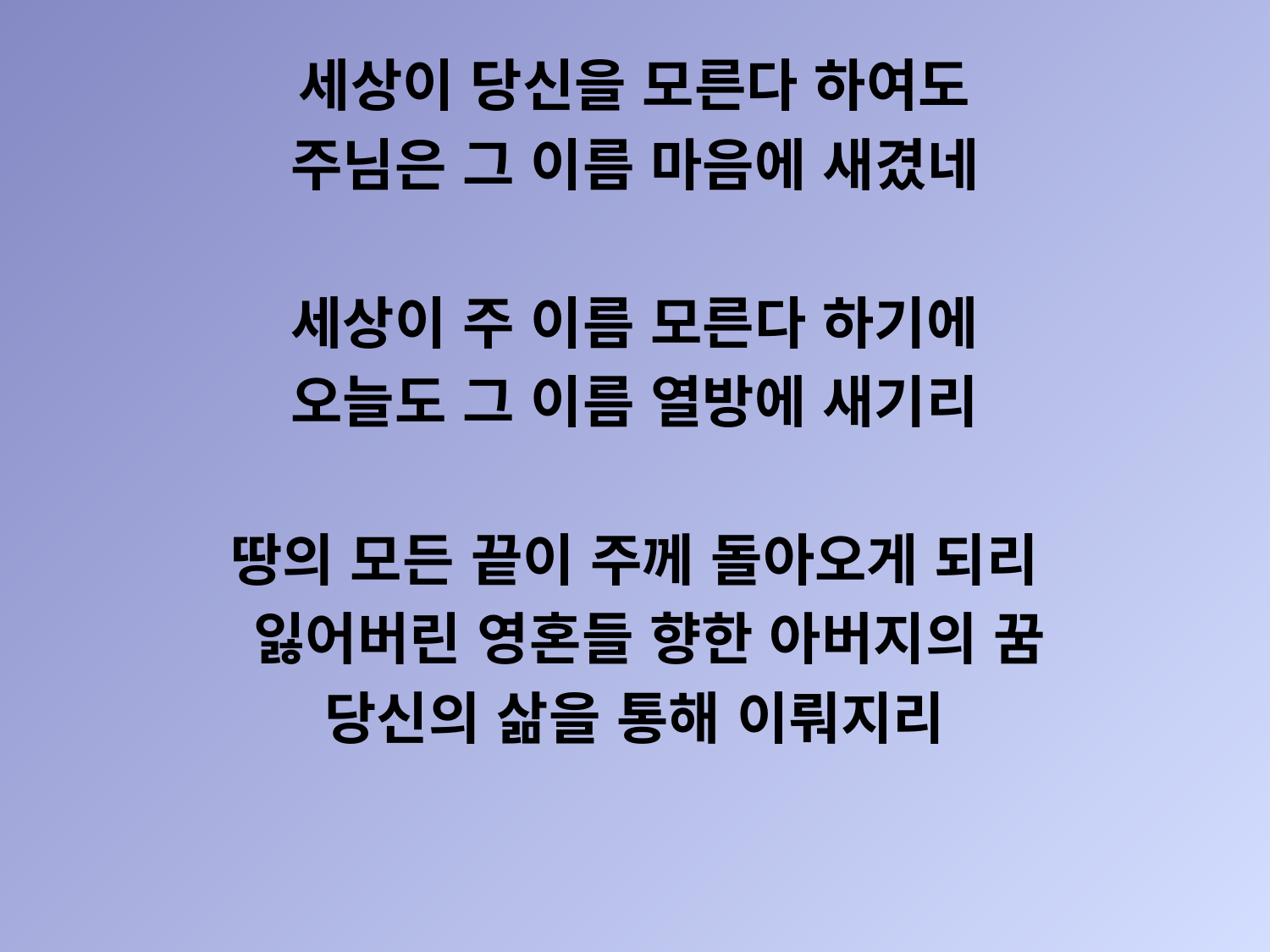

세상이 당신을 모른다 하여도
주님은 그 이름 마음에 새겼네

세상이 주 이름 모른다 하기에
오늘도 그 이름 열방에 새기리

땅의 모든 끝이 주께 돌아오게 되리
 잃어버린 영혼들 향한 아버지의 꿈
당신의 삶을 통해 이뤄지리